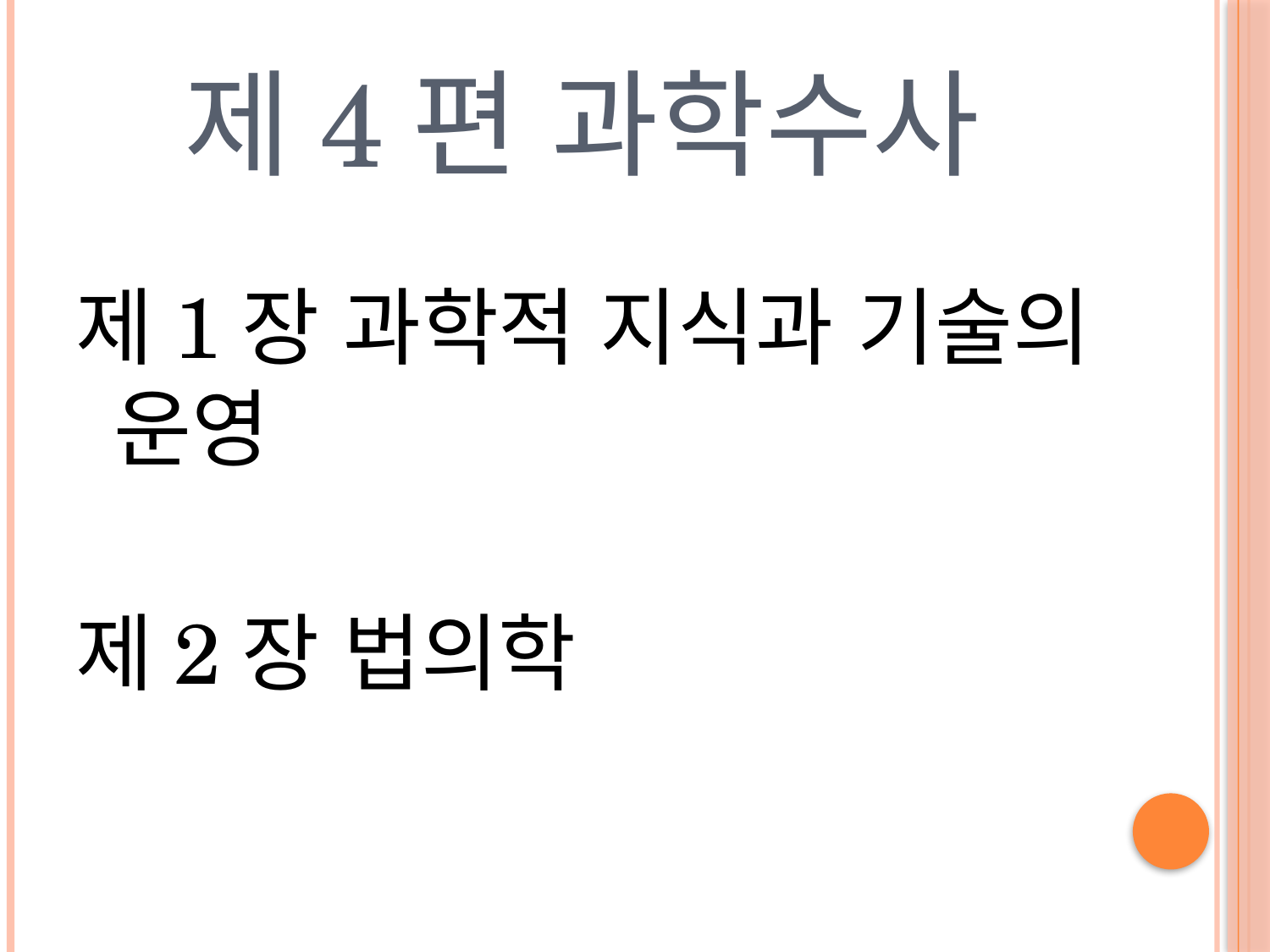

# 제4편 과학수사
제1장 과학적 지식과 기술의 운영

제2장 법의학